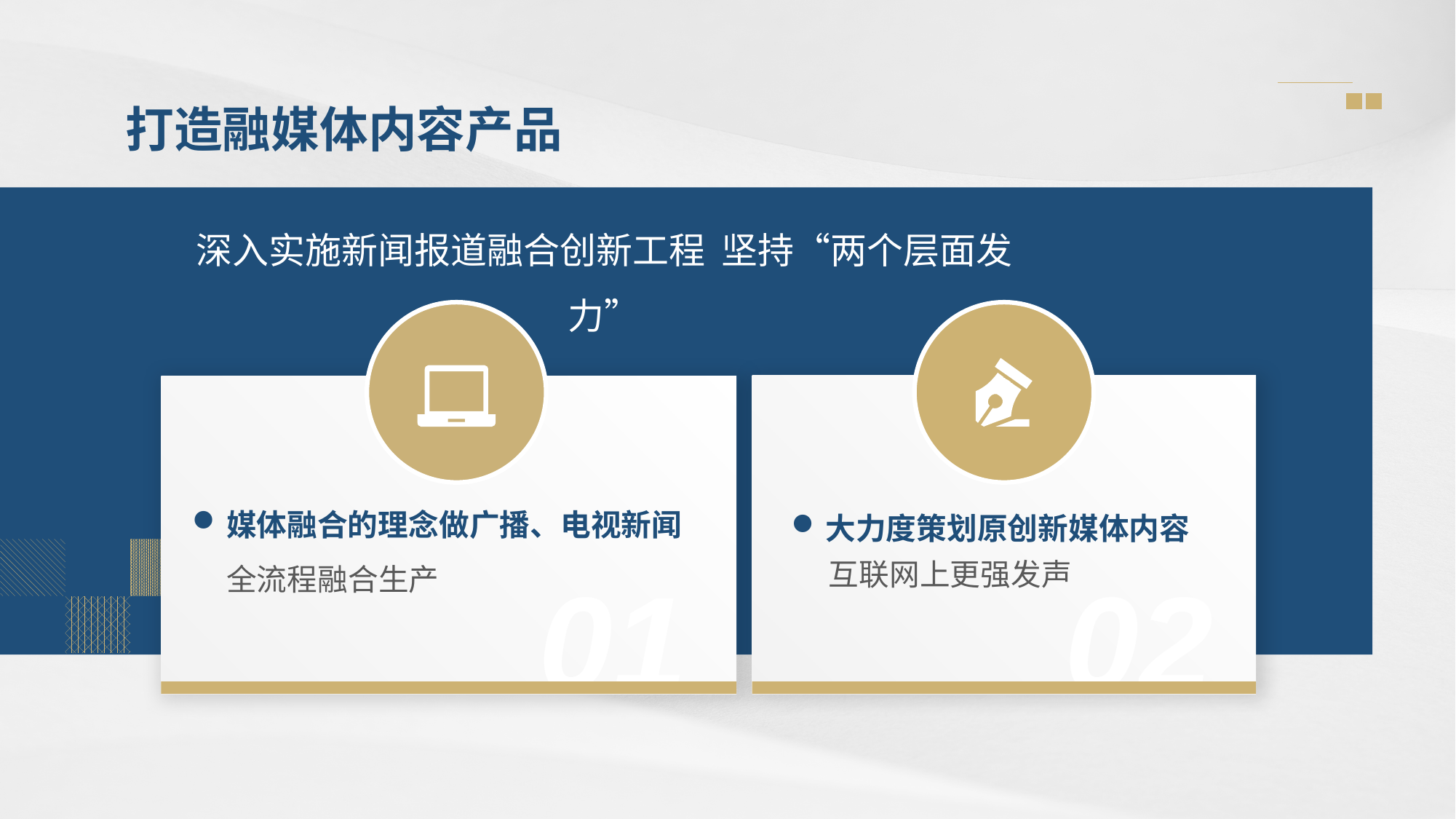

打造融媒体内容产品

深入实施新闻报道融合创新工程  坚持“两个层面发力”

大力度策划原创新媒体内容

媒体融合的理念做广播、电视新闻
    全流程融合生产

互联网上更强发声

01
02